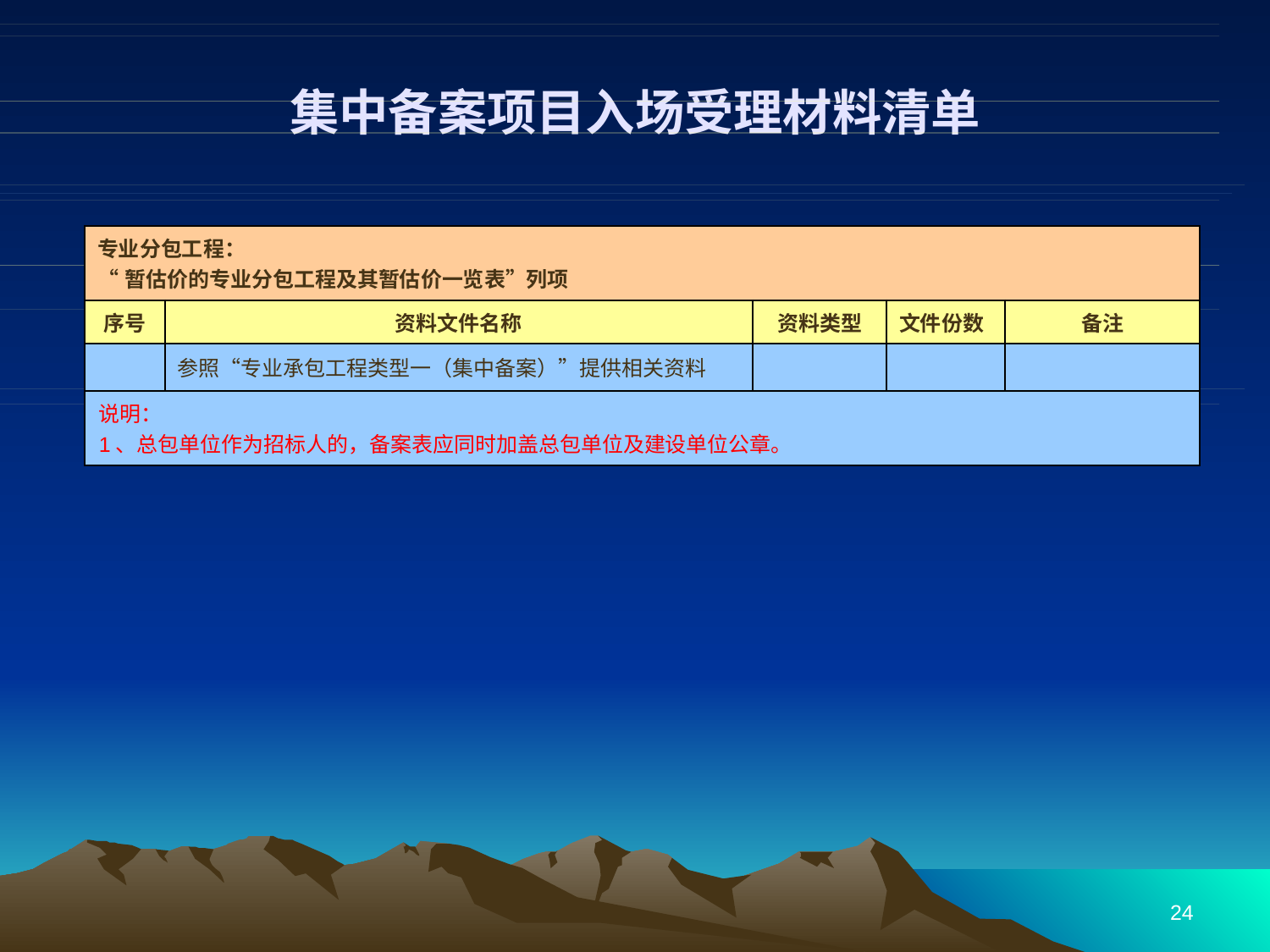

# 集中备案项目入场受理材料清单

| 专业分包工程： “暂估价的专业分包工程及其暂估价一览表”列项 |  |  |  |  |
| --- | --- | --- | --- | --- |
| 序号 | 资料文件名称 | 资料类型 | 文件份数 | 备注 |
|  | 参照“专业承包工程类型一（集中备案）”提供相关资料 |  |  |  |
| 说明： 1、总包单位作为招标人的，备案表应同时加盖总包单位及建设单位公章。 |  |  |  |  |

24